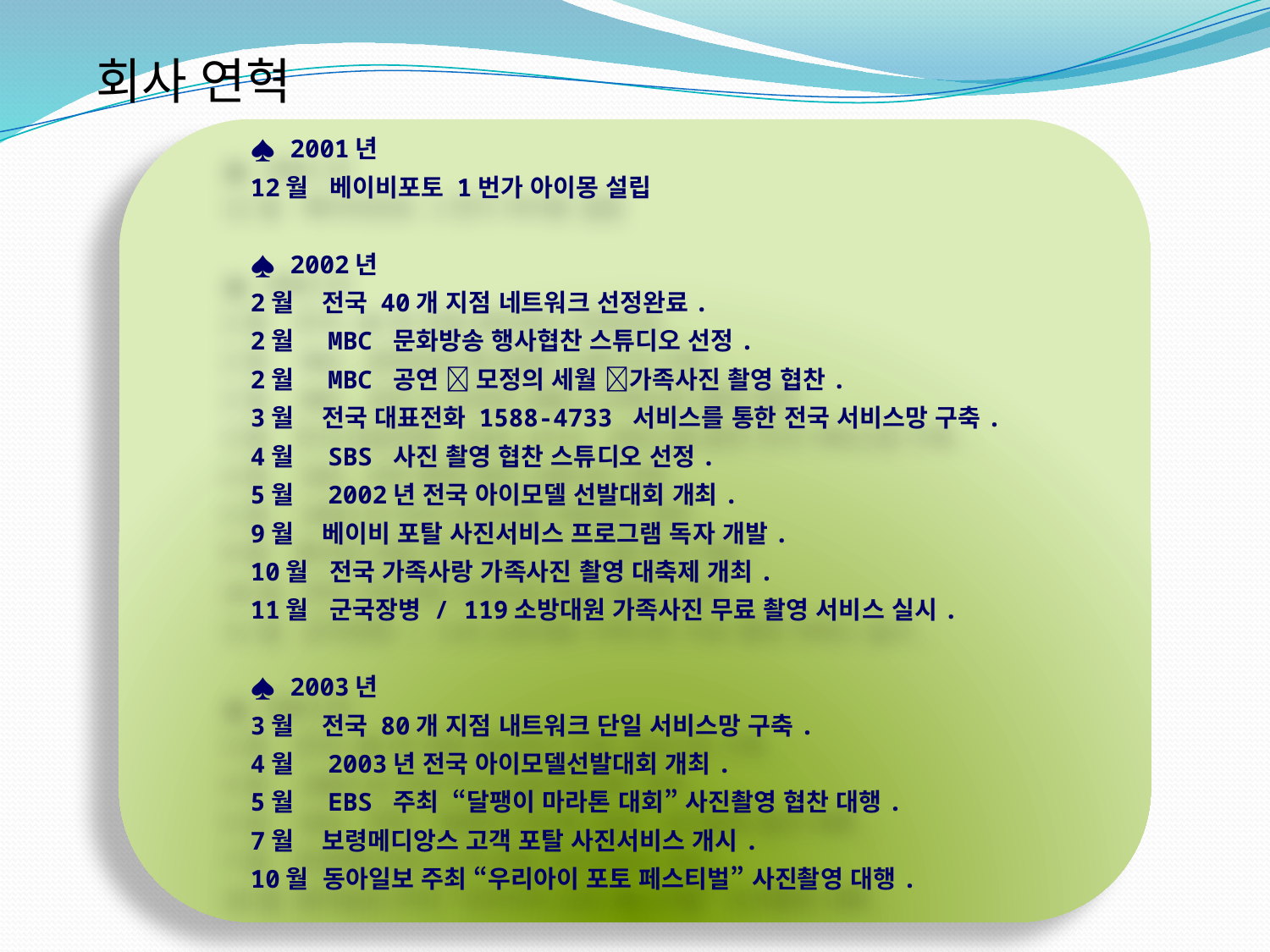

회사 연혁

♠ 2001년
12월   베이비포토 1번가 아이몽 설립

♠ 2002년
2월    전국 40개 지점 네트워크 선정완료.
2월    MBC 문화방송 행사협찬 스튜디오 선정.
2월    MBC 공연 󰡒 모정의 세월 󰡓가족사진 촬영 협찬.
3월    전국 대표전화 1588-4733 서비스를 통한 전국 서비스망 구축.
4월    SBS 사진 촬영 협찬 스튜디오 선정.
5월    2002년 전국 아이모델 선발대회 개최.
9월    베이비 포탈 사진서비스 프로그램 독자 개발.
10월   전국 가족사랑 가족사진 촬영 대축제 개최.
11월   군국장병 / 119소방대원 가족사진 무료 촬영 서비스 실시.

♠ 2003년
3월    전국 80개 지점 내트워크 단일 서비스망 구축.
4월    2003년 전국 아이모델선발대회 개최.
5월    EBS 주최  “달팽이 마라톤 대회” 사진촬영 협찬 대행.
7월    보령메디앙스 고객 포탈 사진서비스 개시.
10월  동아일보 주최 “우리아이 포토 페스티벌” 사진촬영 대행.